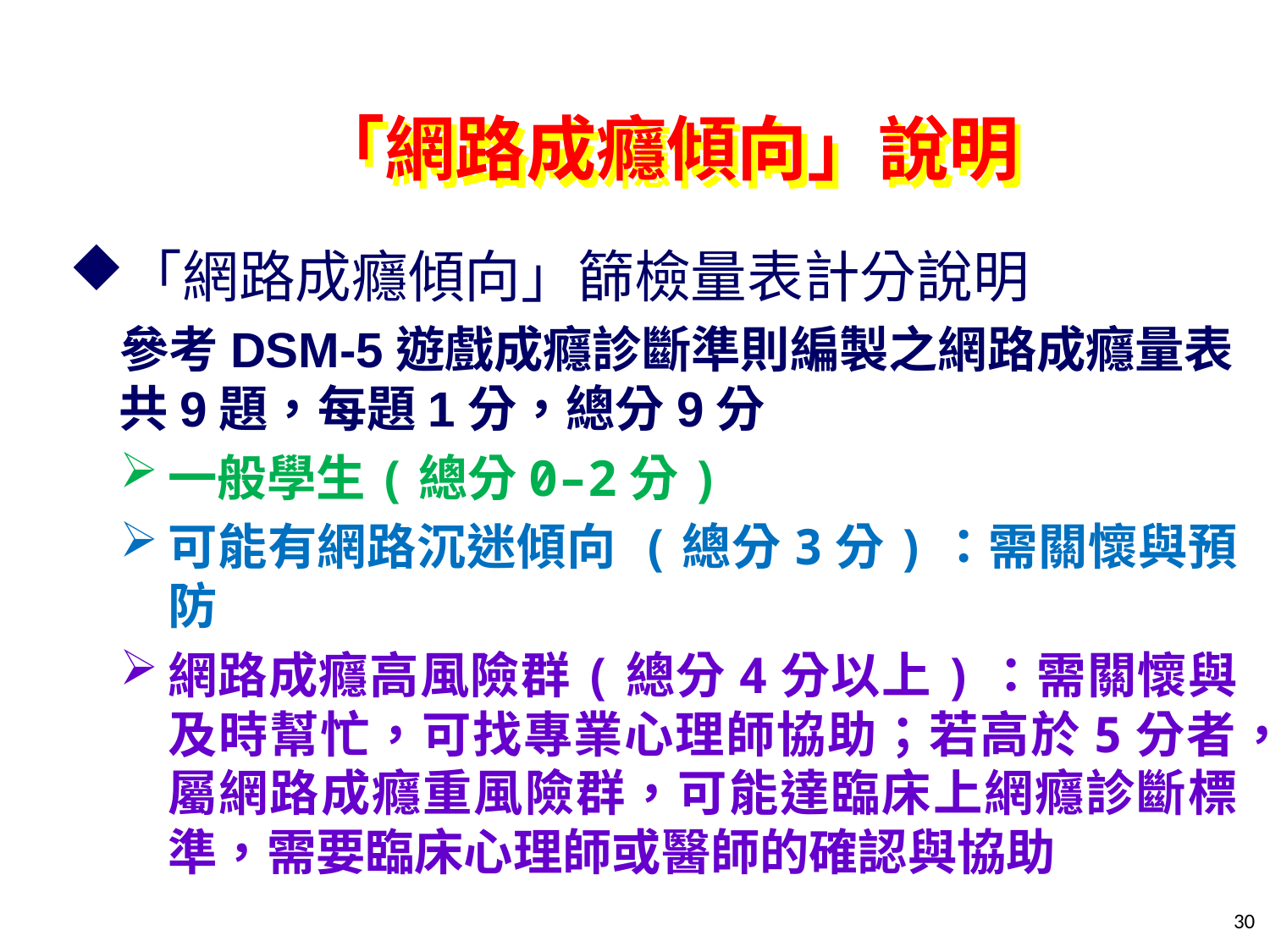

# 「網路成癮傾向」說明
「網路成癮傾向」篩檢量表計分說明
參考DSM-5遊戲成癮診斷準則編製之網路成癮量表共9題，每題1分，總分9分
一般學生(總分0–2分)
可能有網路沉迷傾向 (總分3分)：需關懷與預防
網路成癮高風險群(總分4分以上)：需關懷與及時幫忙，可找專業心理師協助；若高於5分者，屬網路成癮重風險群，可能達臨床上網癮診斷標準，需要臨床心理師或醫師的確認與協助
30